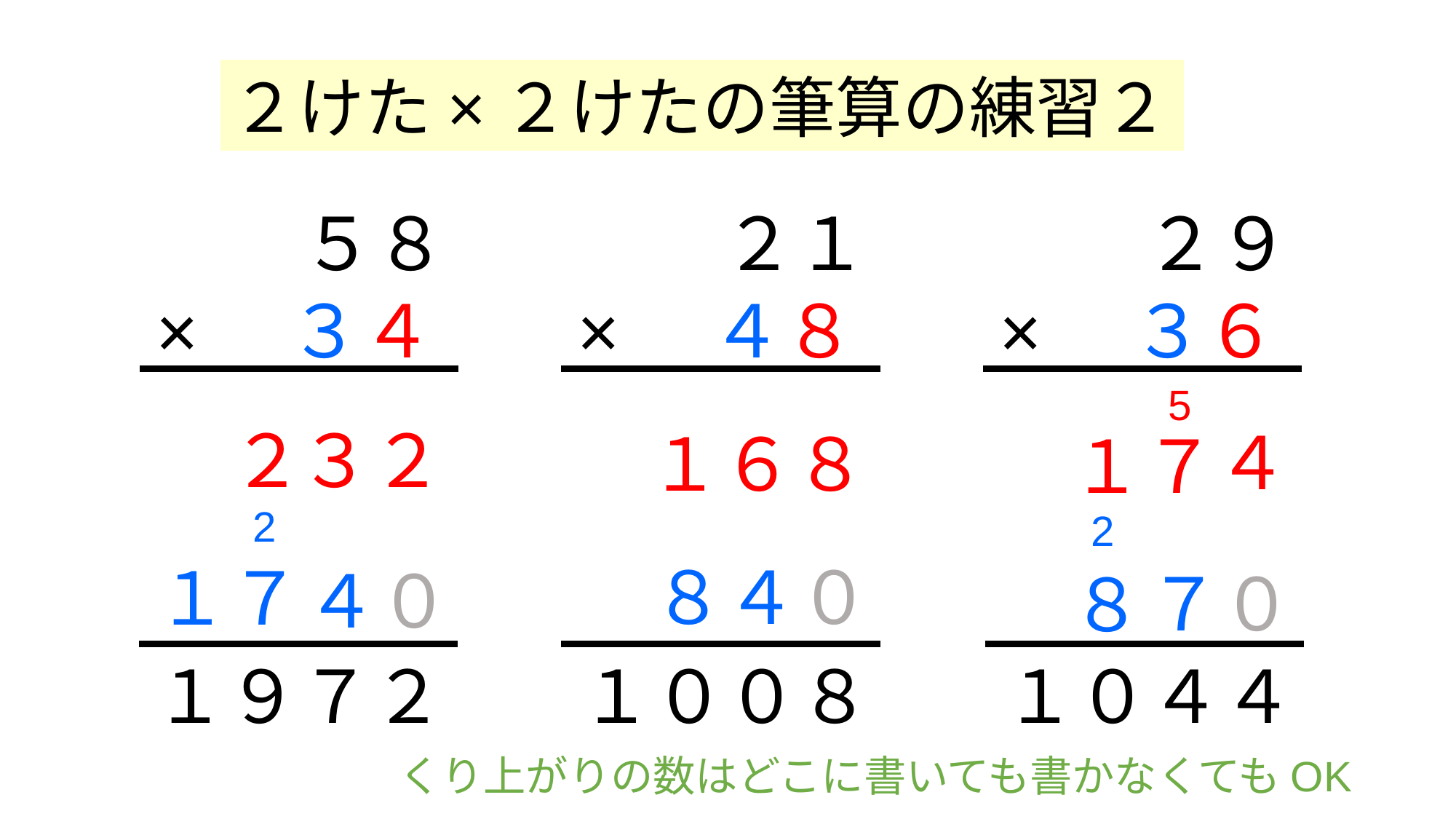

２けた×２けたの筆算の練習２
　　５８×　３４
　　２１×　４８
　　２９×　３６
5
２
３２
４
１６８
１７
2
2

８４０
１７
４０
７０
８
１９７２
１００８
１０４４
くり上がりの数はどこに書いても書かなくてもOK